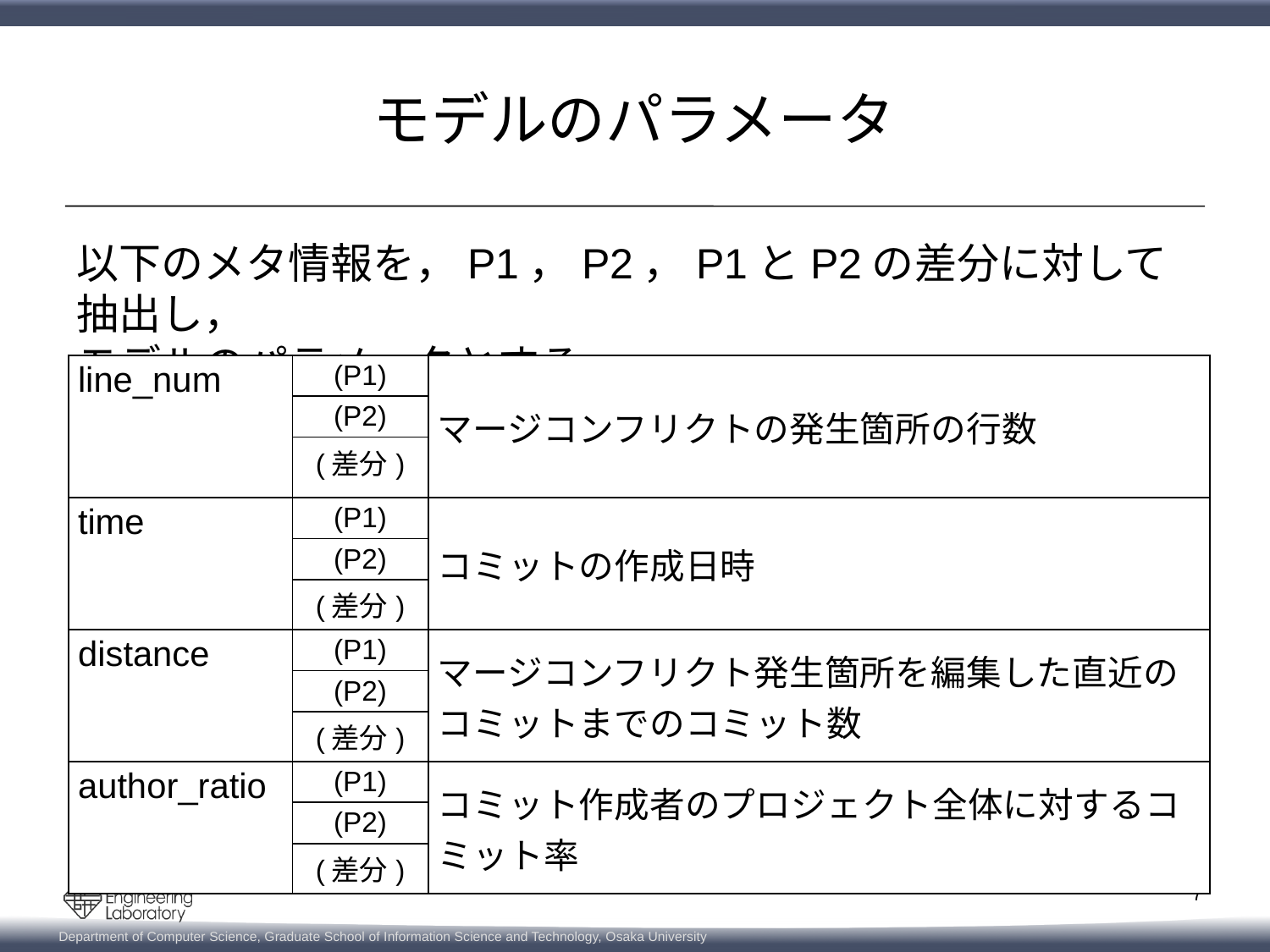

# モデルのパラメータ
以下のメタ情報を，P1，P2，P1とP2の差分に対して抽出し，
モデルのパラメータとする
| line\_num | (P1) | マージコンフリクトの発生箇所の行数 |
| --- | --- | --- |
|  | (P2) |  |
|  | (差分) |  |
| time | (P1) | コミットの作成日時 |
|  | (P2) |  |
|  | (差分) |  |
| distance | (P1) | マージコンフリクト発生箇所を編集した直近の コミットまでのコミット数 |
|  | (P2) |  |
|  | (差分) |  |
| author\_ratio | (P1) | コミット作成者のプロジェクト全体に対するコミット率 |
|  | (P2) |  |
|  | (差分) |  |
7